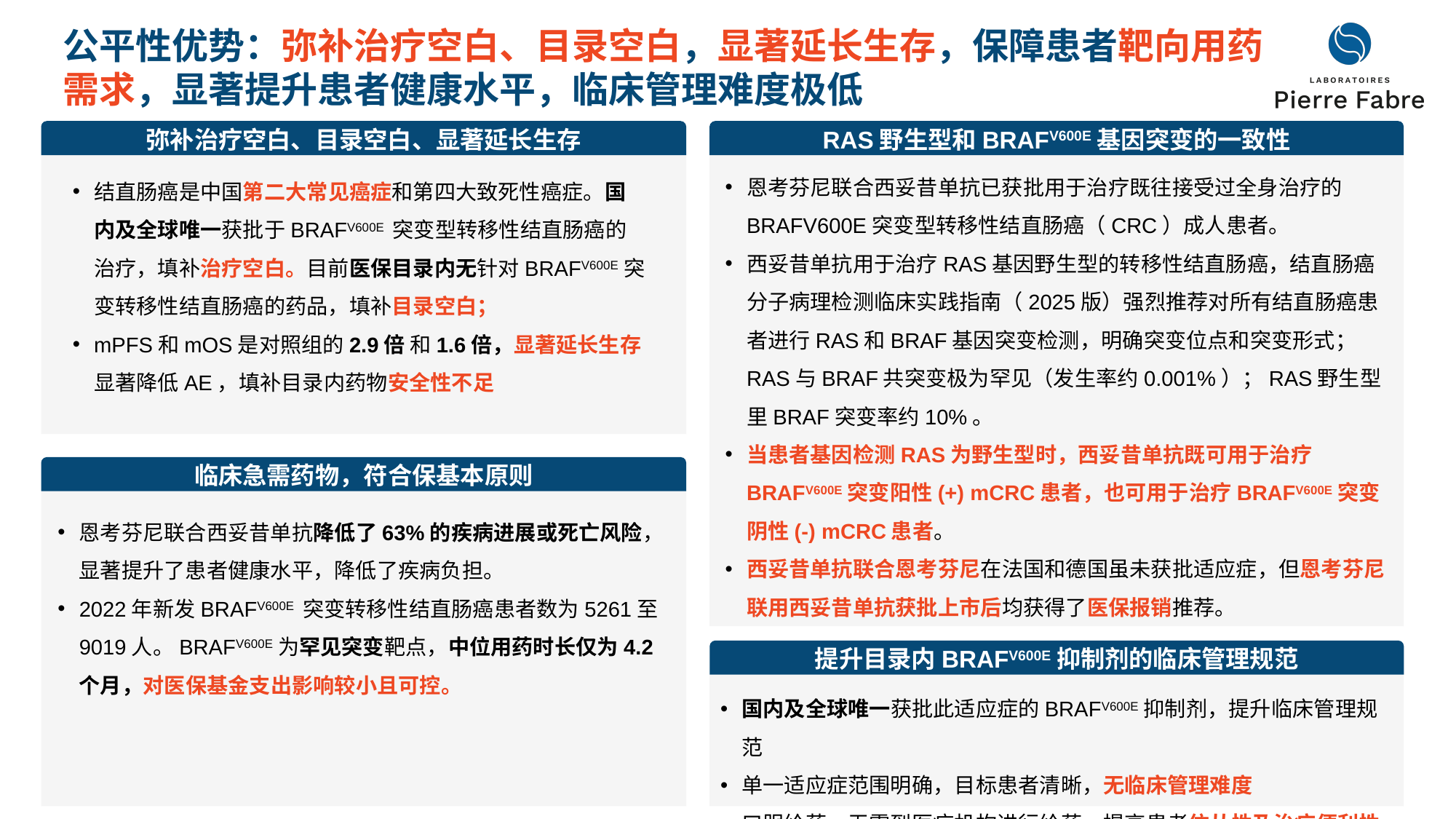

公平性优势：弥补治疗空白、目录空白，显著延长生存，保障患者靶向用药需求，显著提升患者健康水平，临床管理难度极低
弥补治疗空白、目录空白、显著延长生存
RAS野生型和BRAFV600E基因突变的一致性

恩考芬尼联合西妥昔单抗已获批用于治疗既往接受过全身治疗的BRAFV600E突变型转移性结直肠癌（CRC）成人患者。
西妥昔单抗用于治疗RAS基因野生型的转移性结直肠癌，结直肠癌分子病理检测临床实践指南（2025版）强烈推荐对所有结直肠癌患者进行RAS和BRAF基因突变检测，明确突变位点和突变形式；RAS与BRAF共突变极为罕见（发生率约0.001%）；RAS野生型里BRAF突变率约10%。
当患者基因检测RAS为野生型时，西妥昔单抗既可用于治疗BRAFV600E突变阳性(+) mCRC患者，也可用于治疗BRAFV600E突变阴性(-) mCRC患者。
西妥昔单抗联合恩考芬尼在法国和德国虽未获批适应症，但恩考芬尼联用西妥昔单抗获批上市后均获得了医保报销推荐。
结直肠癌是中国第二大常见癌症和第四大致死性癌症。国内及全球唯一获批于BRAFV600E 突变型转移性结直肠癌的治疗，填补治疗空白。目前医保目录内无针对BRAFV600E突变转移性结直肠癌的药品，填补目录空白；
mPFS和mOS是对照组的2.9倍 和1.6倍，显著延长生存显著降低AE，填补目录内药物安全性不足
临床急需药物，符合保基本原则

恩考芬尼联合西妥昔单抗降低了63%的疾病进展或死亡风险，显著提升了患者健康水平，降低了疾病负担。
2022年新发BRAFV600E 突变转移性结直肠癌患者数为5261至9019人。BRAFV600E为罕见突变靶点，中位用药时长仅为4.2个月，对医保基金支出影响较小且可控。
提升目录内BRAFV600E抑制剂的临床管理规范

国内及全球唯一获批此适应症的BRAFV600E抑制剂，提升临床管理规范
单一适应症范围明确，目标患者清晰，无临床管理难度
口服给药，无需到医疗机构进行给药，提高患者依从性及治疗便利性。